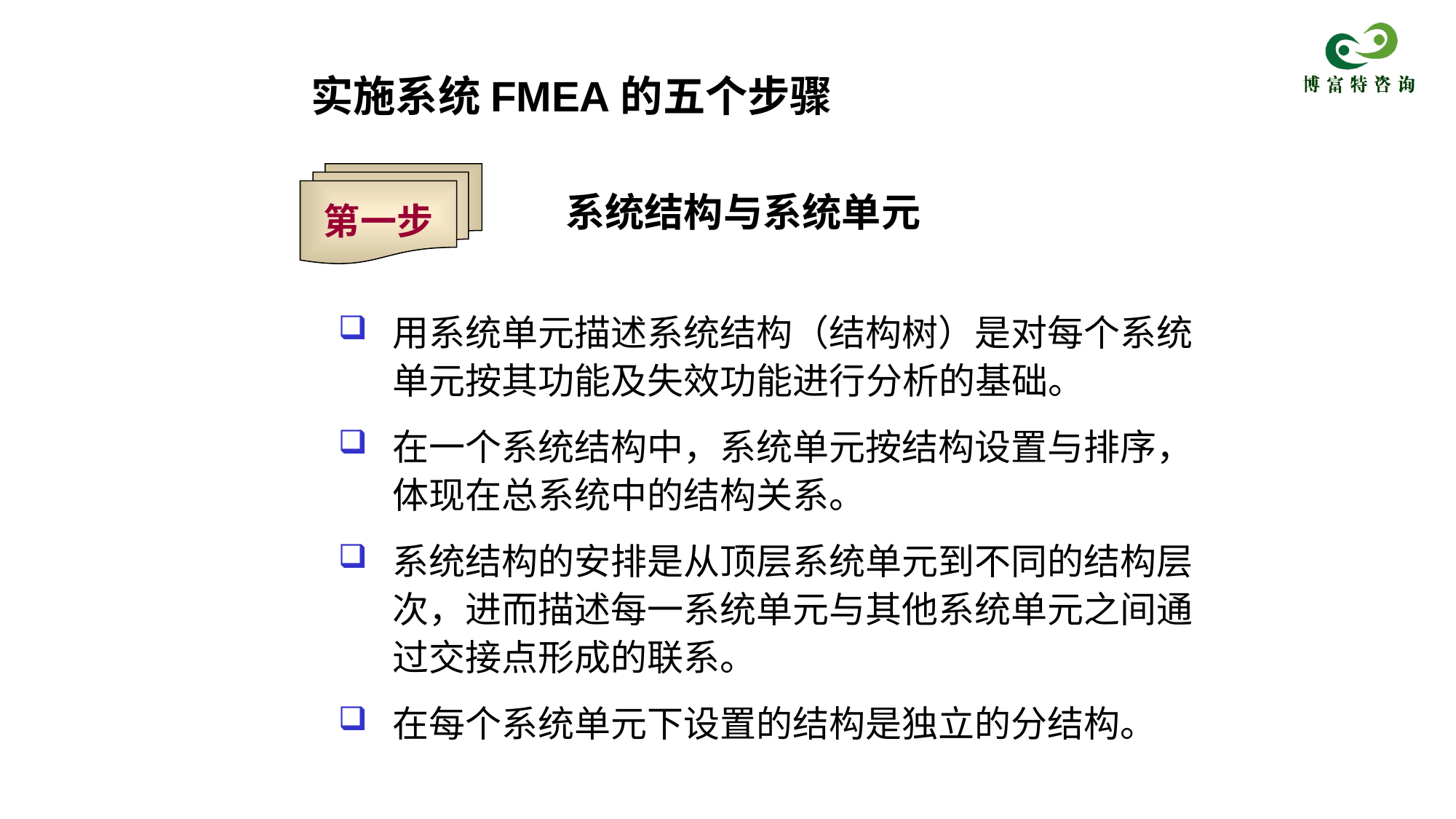

实施系统FMEA的五个步骤
第一步
系统结构与系统单元
用系统单元描述系统结构（结构树）是对每个系统单元按其功能及失效功能进行分析的基础。
在一个系统结构中，系统单元按结构设置与排序，体现在总系统中的结构关系。
系统结构的安排是从顶层系统单元到不同的结构层次，进而描述每一系统单元与其他系统单元之间通过交接点形成的联系。
在每个系统单元下设置的结构是独立的分结构。